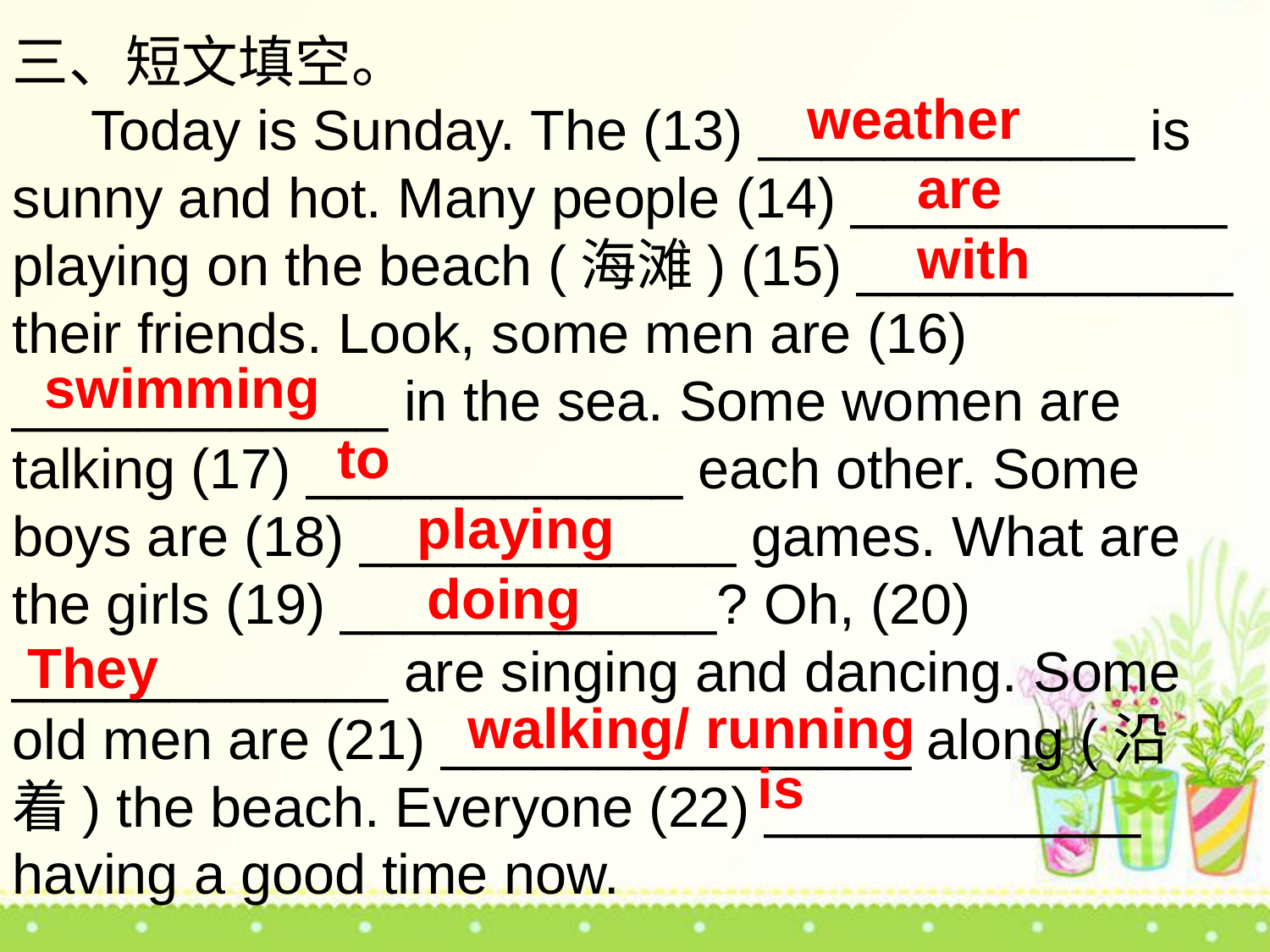

三、短文填空。
     Today is Sunday. The (13) ____________ is sunny and hot. Many people (14) ____________ playing on the beach (海滩) (15) ____________ their friends. Look, some men are (16) ____________ in the sea. Some women are talking (17) ____________ each other. Some boys are (18) ____________ games. What are the girls (19) ____________? Oh, (20) ____________ are singing and dancing. Some old men are (21) _______________ along (沿着) the beach. Everyone (22) ____________ having a good time now.
weather
are
with
swimming
to
playing
doing
They
walking/ running
is